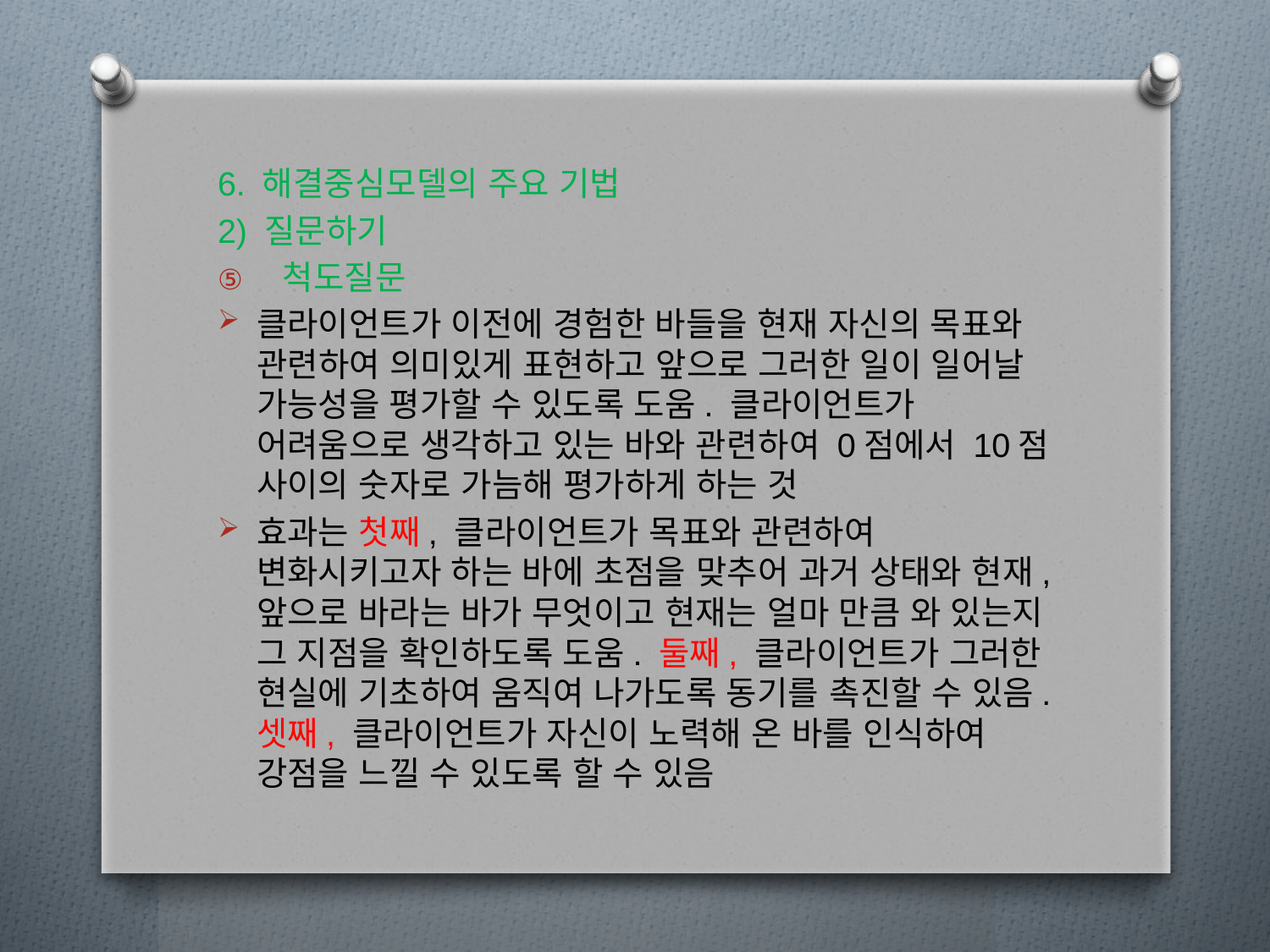

6. 해결중심모델의 주요 기법
2) 질문하기
척도질문
클라이언트가 이전에 경험한 바들을 현재 자신의 목표와 관련하여 의미있게 표현하고 앞으로 그러한 일이 일어날 가능성을 평가할 수 있도록 도움. 클라이언트가 어려움으로 생각하고 있는 바와 관련하여 0점에서 10점 사이의 숫자로 가늠해 평가하게 하는 것
효과는 첫째, 클라이언트가 목표와 관련하여 변화시키고자 하는 바에 초점을 맞추어 과거 상태와 현재, 앞으로 바라는 바가 무엇이고 현재는 얼마 만큼 와 있는지 그 지점을 확인하도록 도움. 둘째, 클라이언트가 그러한 현실에 기초하여 움직여 나가도록 동기를 촉진할 수 있음. 셋째, 클라이언트가 자신이 노력해 온 바를 인식하여 강점을 느낄 수 있도록 할 수 있음